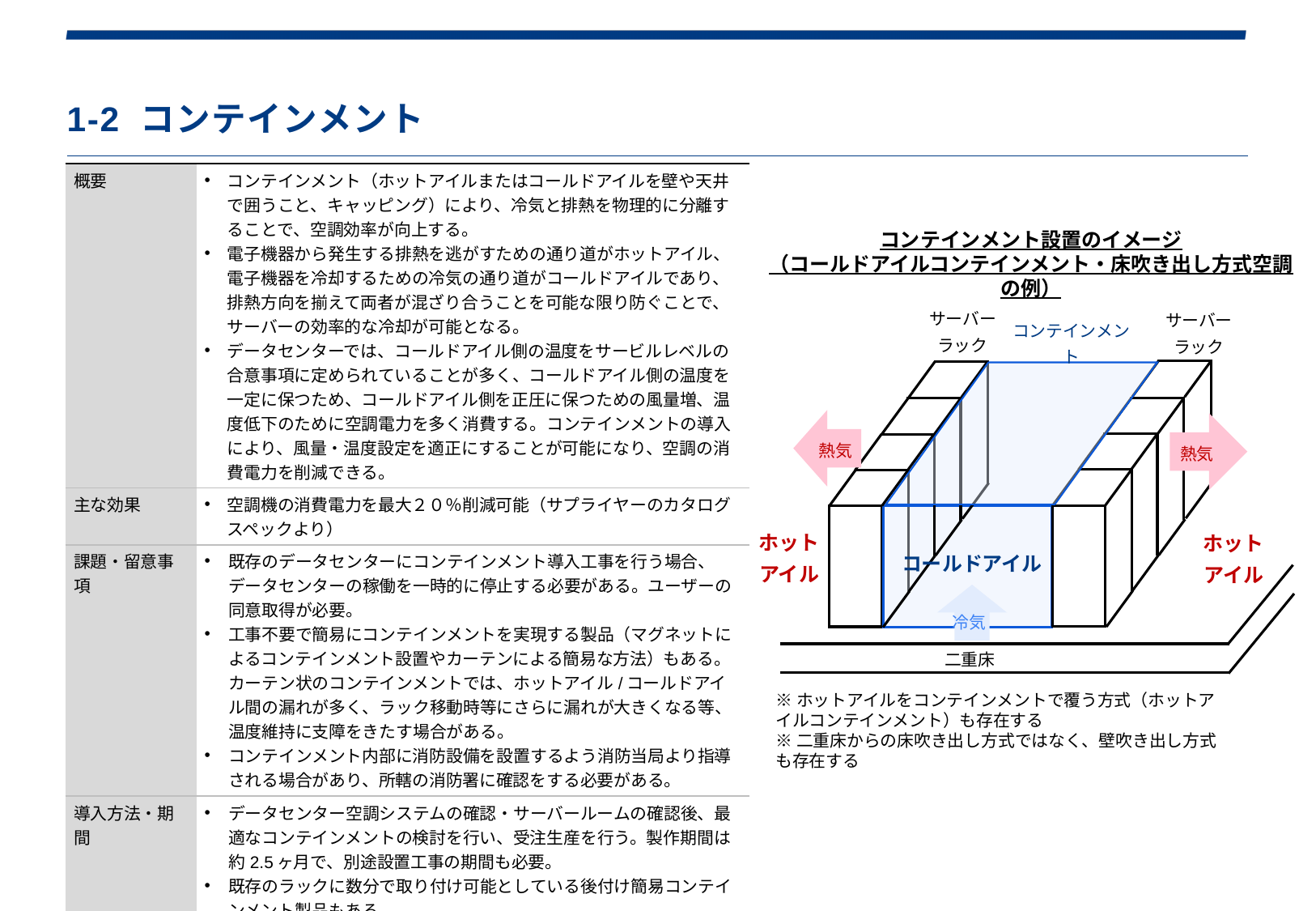

1-2 コンテインメント
| 概要 | コンテインメント（ホットアイルまたはコールドアイルを壁や天井で囲うこと、キャッピング）により、冷気と排熱を物理的に分離することで、空調効率が向上する。 電子機器から発生する排熱を逃がすための通り道がホットアイル、電子機器を冷却するための冷気の通り道がコールドアイルであり、排熱方向を揃えて両者が混ざり合うことを可能な限り防ぐことで、サーバーの効率的な冷却が可能となる。 データセンターでは、コールドアイル側の温度をサービルレベルの合意事項に定められていることが多く、コールドアイル側の温度を一定に保つため、コールドアイル側を正圧に保つための風量増、温度低下のために空調電力を多く消費する。コンテインメントの導入により、風量・温度設定を適正にすることが可能になり、空調の消費電力を削減できる。 |
| --- | --- |
| 主な効果 | 空調機の消費電力を最大２０％削減可能（サプライヤーのカタログスペックより） |
| 課題・留意事項 | 既存のデータセンターにコンテインメント導入工事を行う場合、データセンターの稼働を一時的に停止する必要がある。ユーザーの同意取得が必要。 工事不要で簡易にコンテインメントを実現する製品（マグネットによるコンテインメント設置やカーテンによる簡易な方法）もある。カーテン状のコンテインメントでは、ホットアイル/コールドアイル間の漏れが多く、ラック移動時等にさらに漏れが大きくなる等、温度維持に支障をきたす場合がある。 コンテインメント内部に消防設備を設置するよう消防当局より指導される場合があり、所轄の消防署に確認をする必要がある。 |
| 導入方法・期間 | データセンター空調システムの確認・サーバールームの確認後、最適なコンテインメントの検討を行い、受注生産を行う。製作期間は約2.5ヶ月で、別途設置工事の期間も必要。 既存のラックに数分で取り付け可能としている後付け簡易コンテインメント製品もある。 |
| 導入コスト | サーバー室内の大きさや環境により異なるため、都度見積もり |
| 主なサプライヤー | NTTファシリティーズ、日東工業、篠原電機、高砂熱学　など （後付可能な簡易コンテインメント）Upsite Technologies、バーテック　など |
コンテインメント設置のイメージ
（コールドアイルコンテインメント・床吹き出し方式空調の例）
サーバー
ラック
サーバー
ラック
コンテインメント

熱気
熱気

ホット
アイル
ホット
アイル
コールドアイル

冷気
二重床
※ホットアイルをコンテインメントで覆う方式（ホットアイルコンテインメント）も存在する
※二重床からの床吹き出し方式ではなく、壁吹き出し方式も存在する